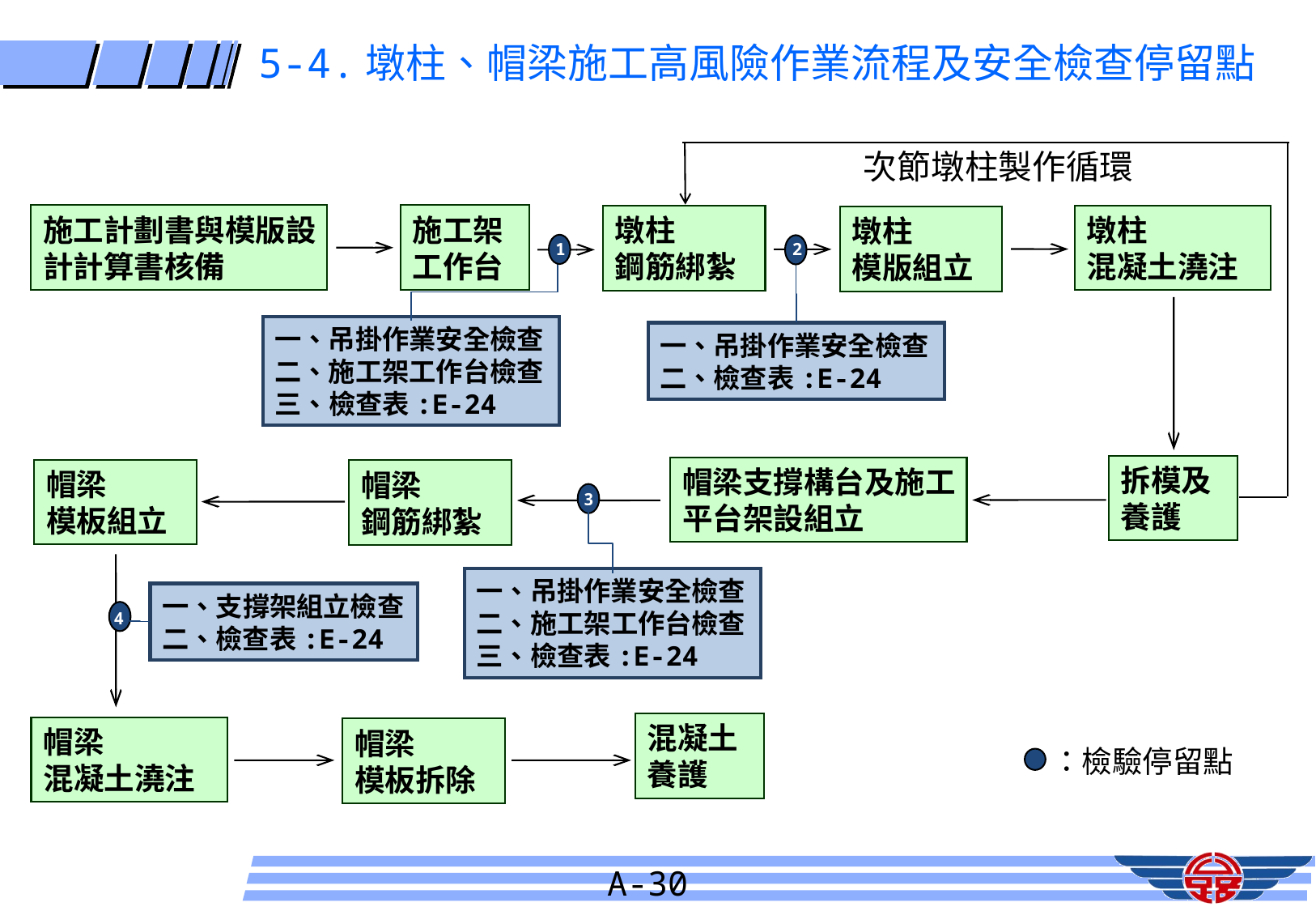

5-4.墩柱、帽梁施工高風險作業流程及安全檢查停留點
次節墩柱製作循環
施工計劃書與模版設計計算書核備
施工架工作台
墩柱
混凝土澆注
墩柱
鋼筋綁紮
墩柱
模版組立

1
2

一、吊掛作業安全檢查
二、施工架工作台檢查
三、檢查表:E-24
一、吊掛作業安全檢查
二、檢查表:E-24
拆模及養護
帽梁支撐構台及施工平台架設組立
帽梁
模板組立
帽梁
鋼筋綁紮

3

一、吊掛作業安全檢查
二、施工架工作台檢查
三、檢查表:E-24
一、支撐架組立檢查
二、檢查表:E-24

4
混凝土養護
帽梁
混凝土澆注
帽梁
模板拆除
：檢驗停留點